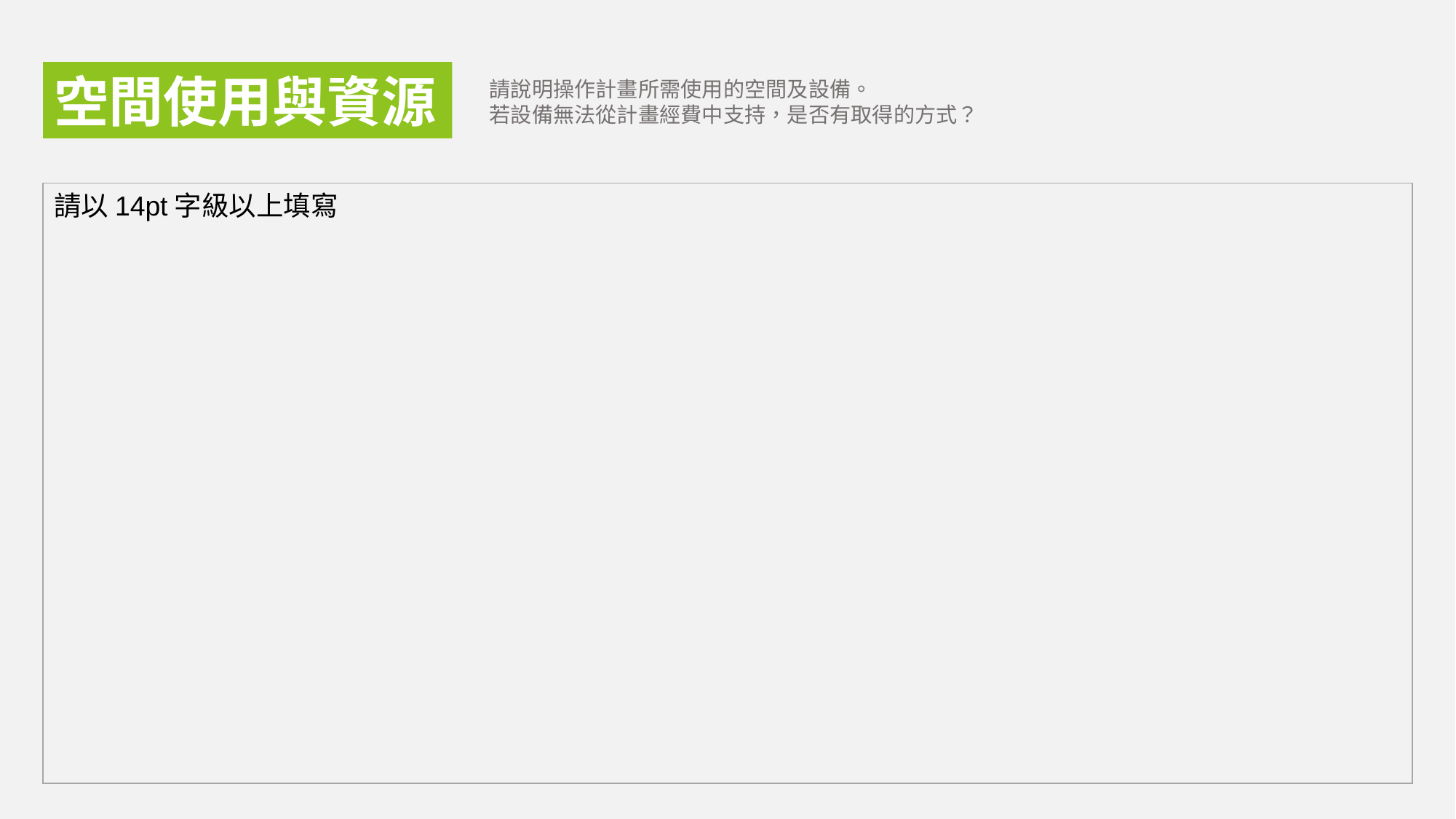

空間使用與資源
請說明操作計畫所需使用的空間及設備。
若設備無法從計畫經費中支持，是否有取得的方式？
請以14pt字級以上填寫